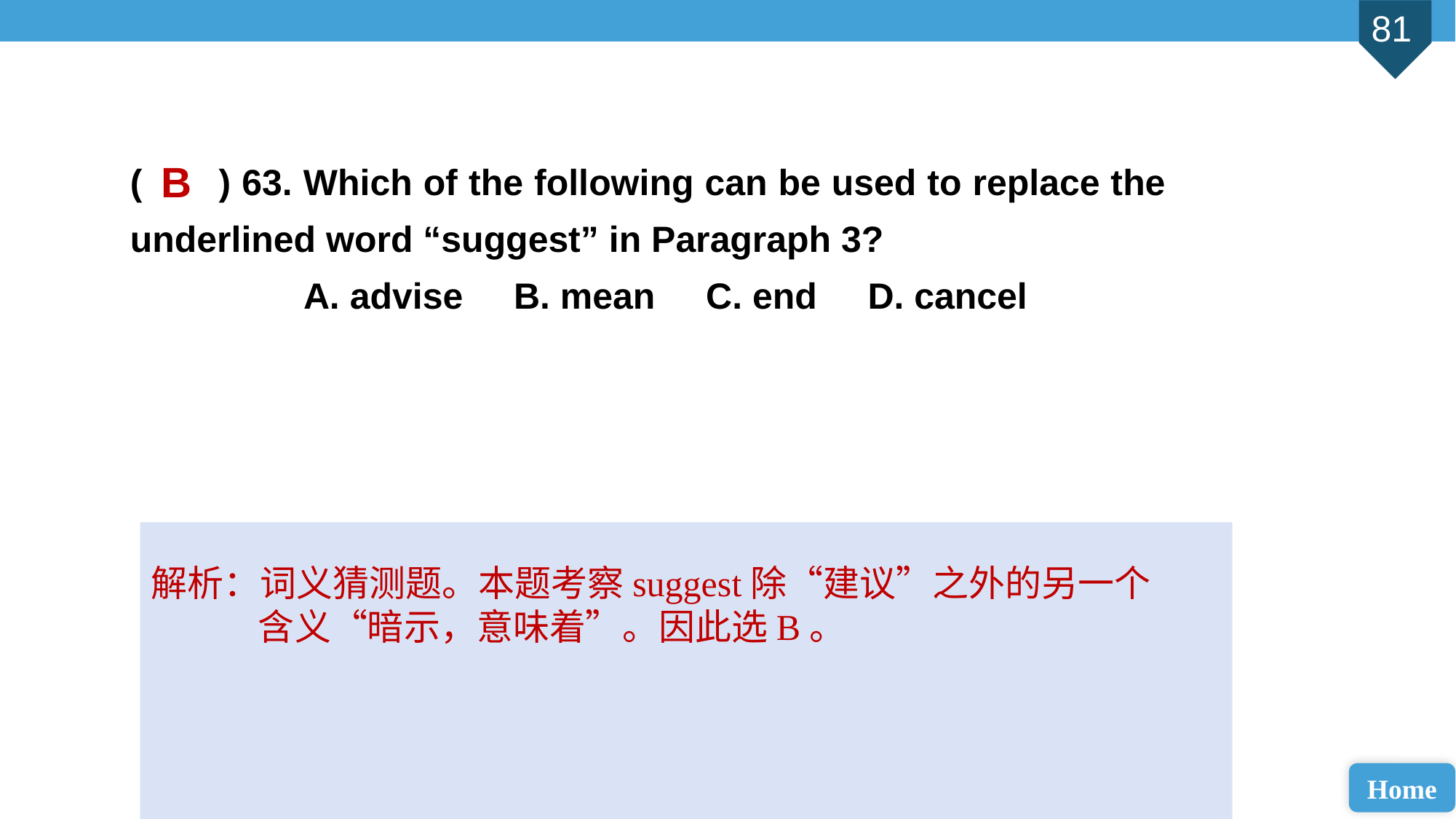

(       ) 63. Which of the following can be used to replace the 	      	        underlined word “suggest” in Paragraph 3?
                 A. advise     B. mean     C. end     D. cancel
B

解析：词义猜测题。本题考察suggest除“建议”之外的另一个含义“暗示，意味着”。因此选B。